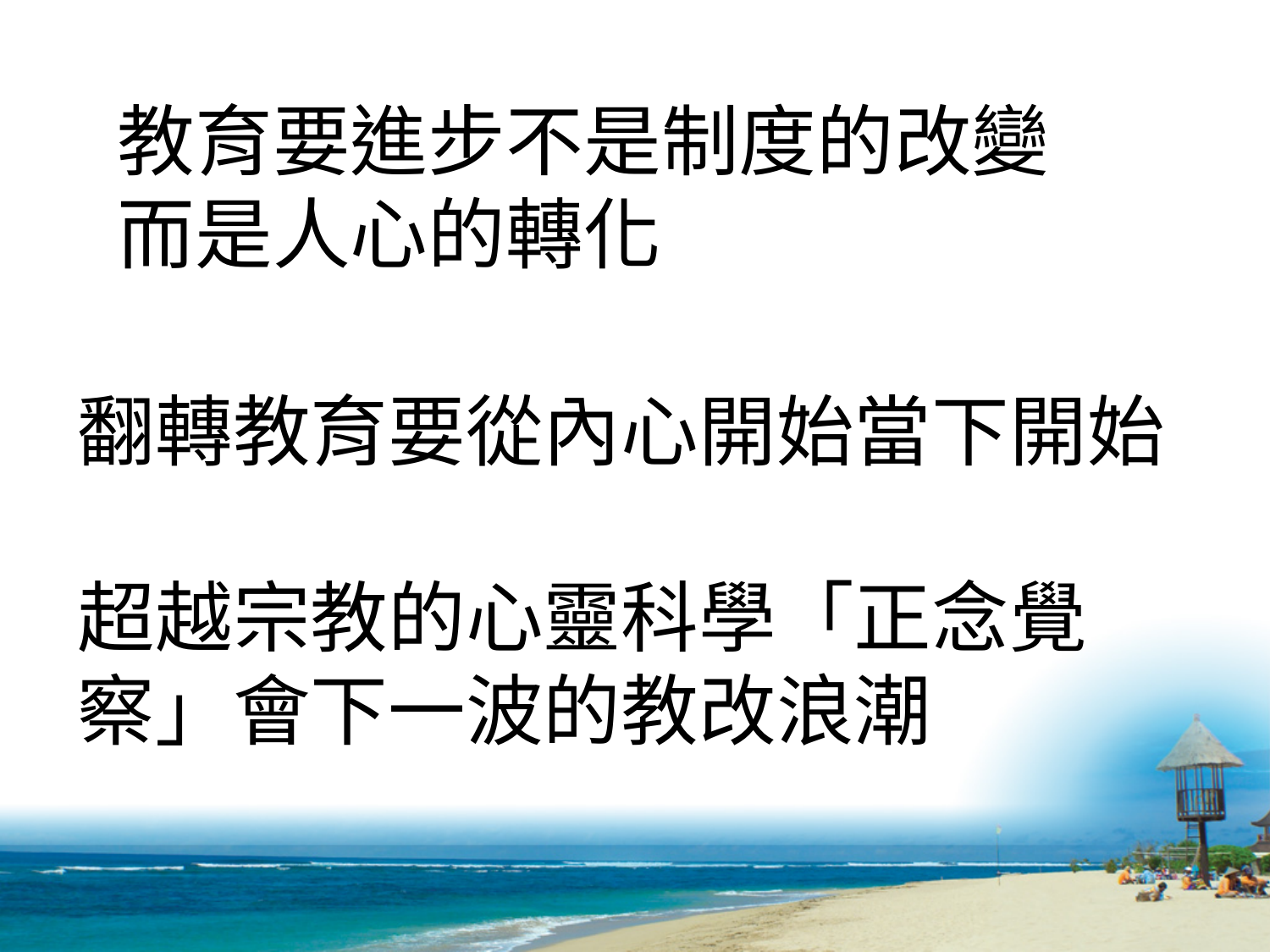

教育要進步不是制度的改變
而是人心的轉化
翻轉教育要從內心開始當下開始

超越宗教的心靈科學「正念覺察」會下一波的教改浪潮